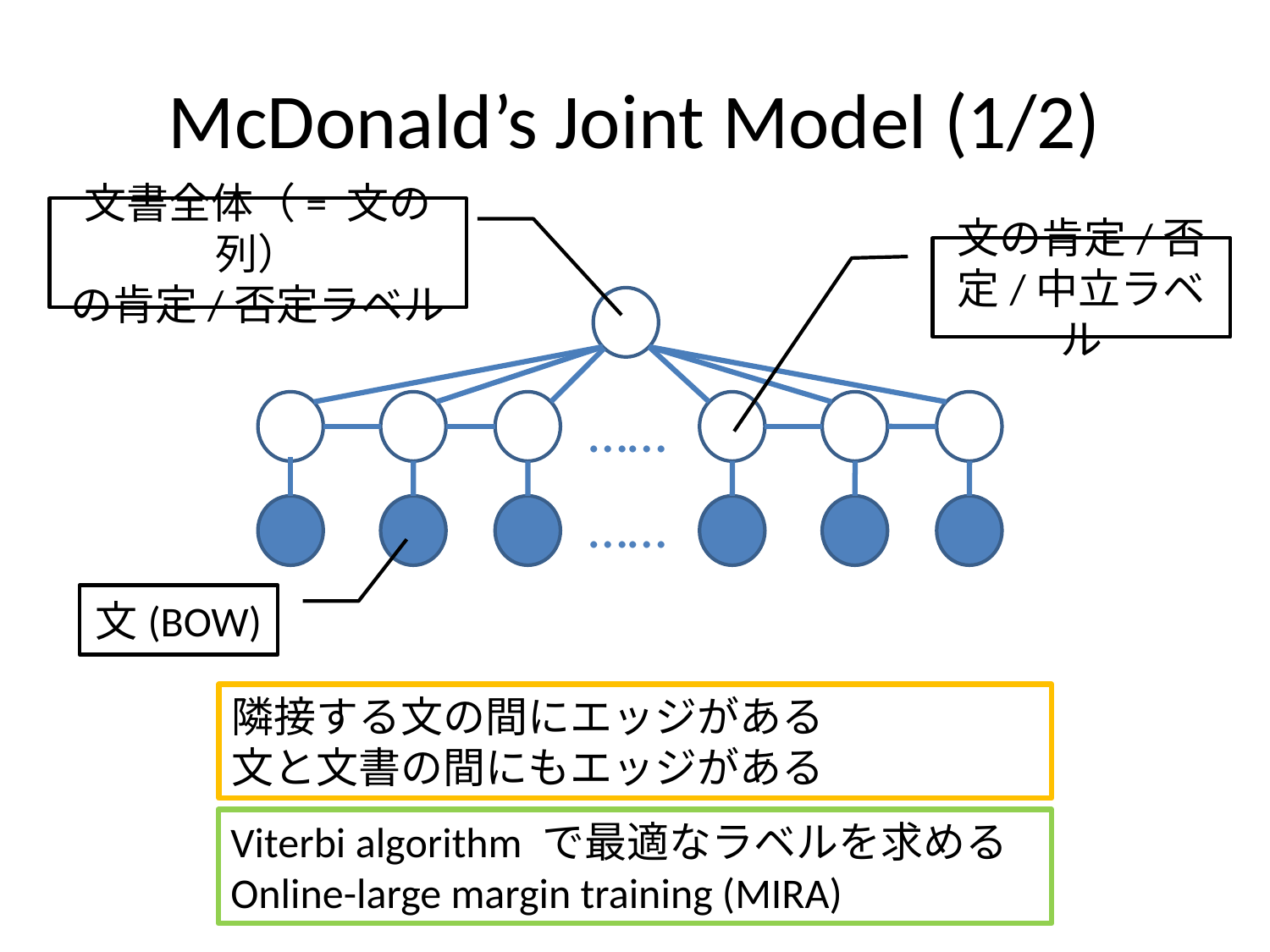

# McDonald’s Joint Model (1/2)
文書全体（= 文の列）
の肯定/否定ラベル
文の肯定/否定/中立ラベル

……

……

文(BOW)
隣接する文の間にエッジがある
文と文書の間にもエッジがある
Viterbi algorithm で最適なラベルを求める
Online-large margin training (MIRA)